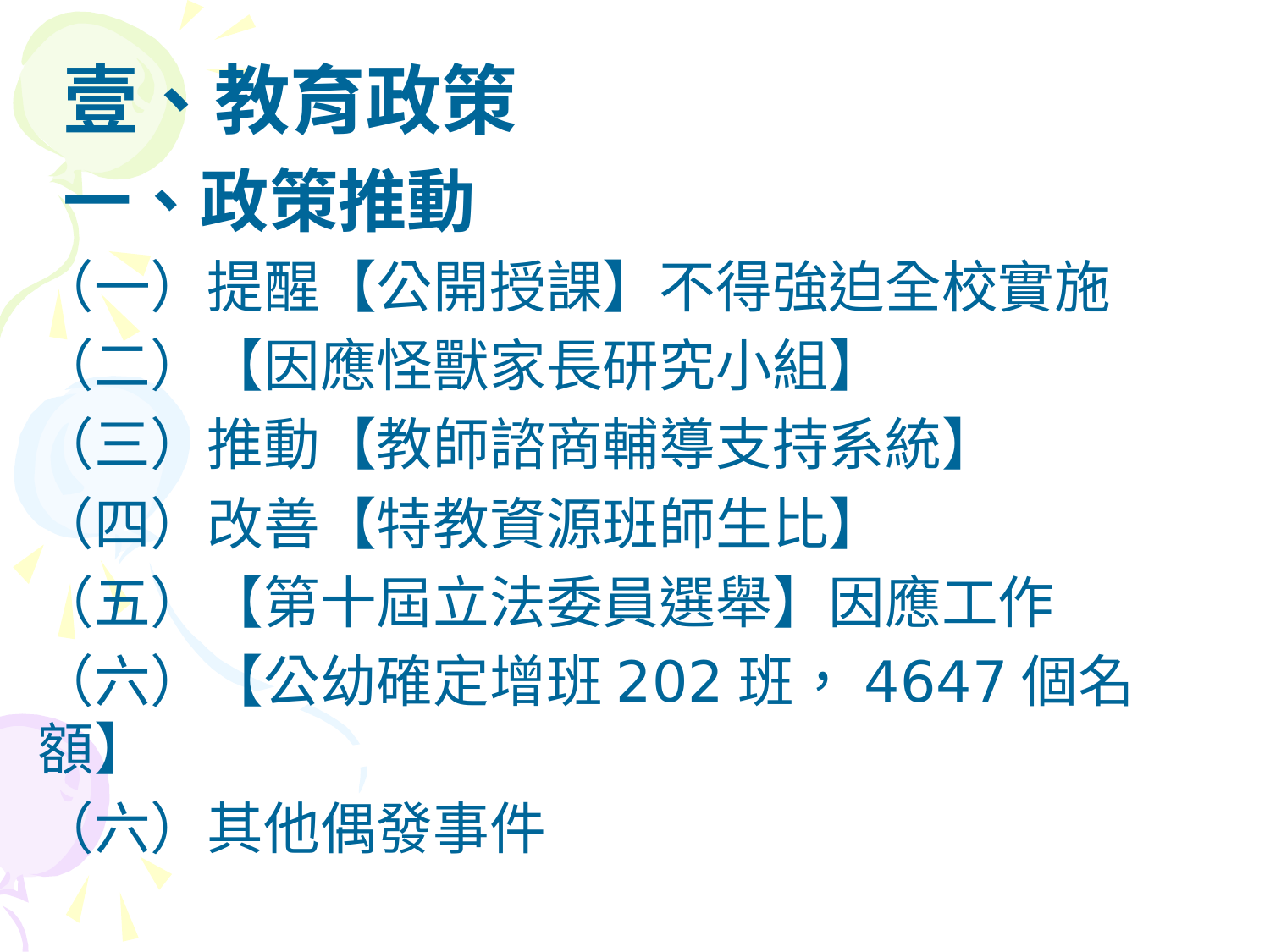

壹、教育政策
一、政策推動
（一）提醒【公開授課】不得強迫全校實施
（二）【因應怪獸家長研究小組】
（三）推動【教師諮商輔導支持系統】
（四）改善【特教資源班師生比】
（五）【第十屆立法委員選舉】因應工作
（六）【公幼確定增班202班，4647個名額】
（六）其他偶發事件